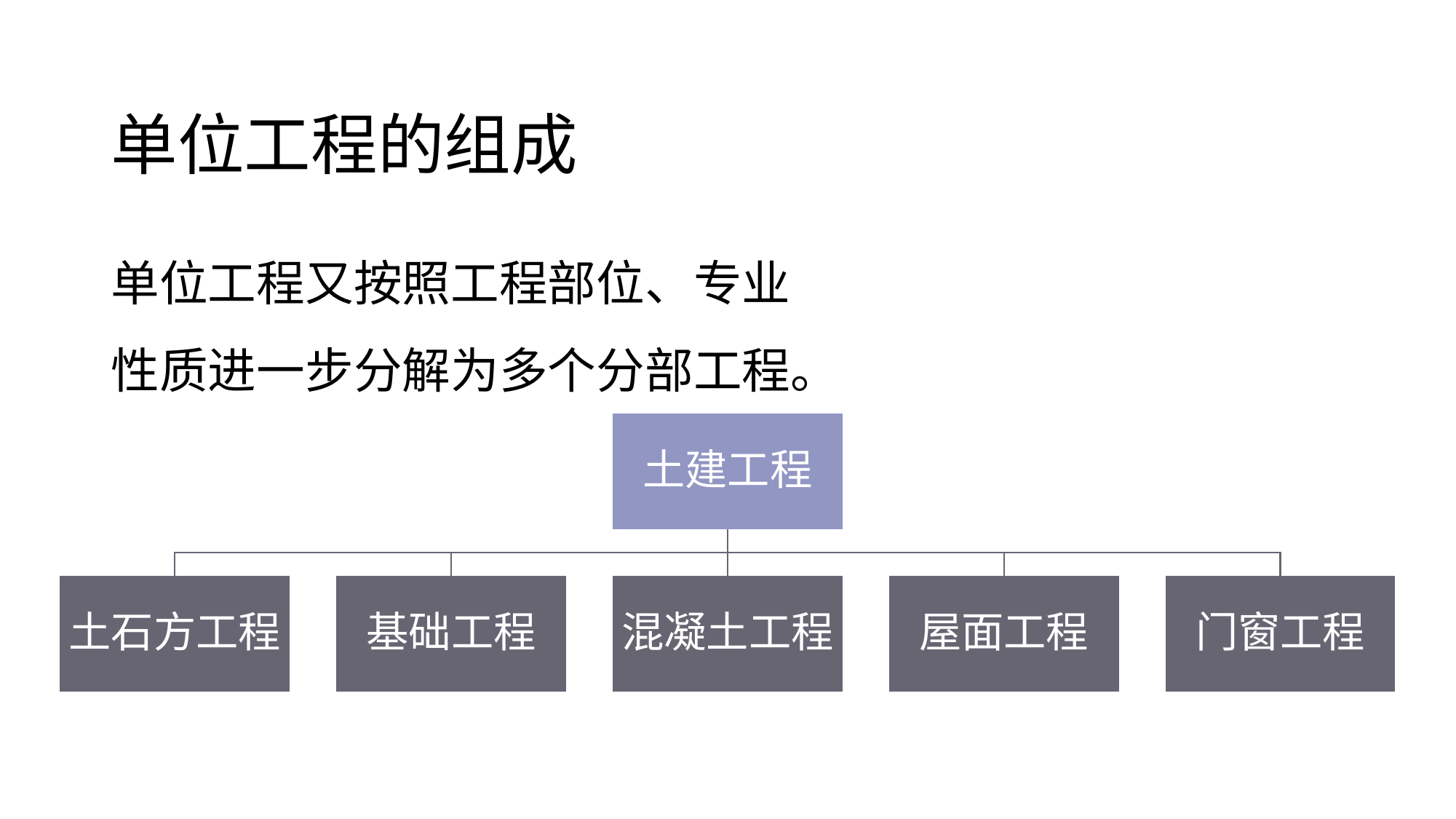

# 单位工程的组成
土建工程
土石方工程
基础工程
混凝土工程
屋面工程
门窗工程
单位工程又按照工程部位、专业性质进一步分解为多个分部工程。